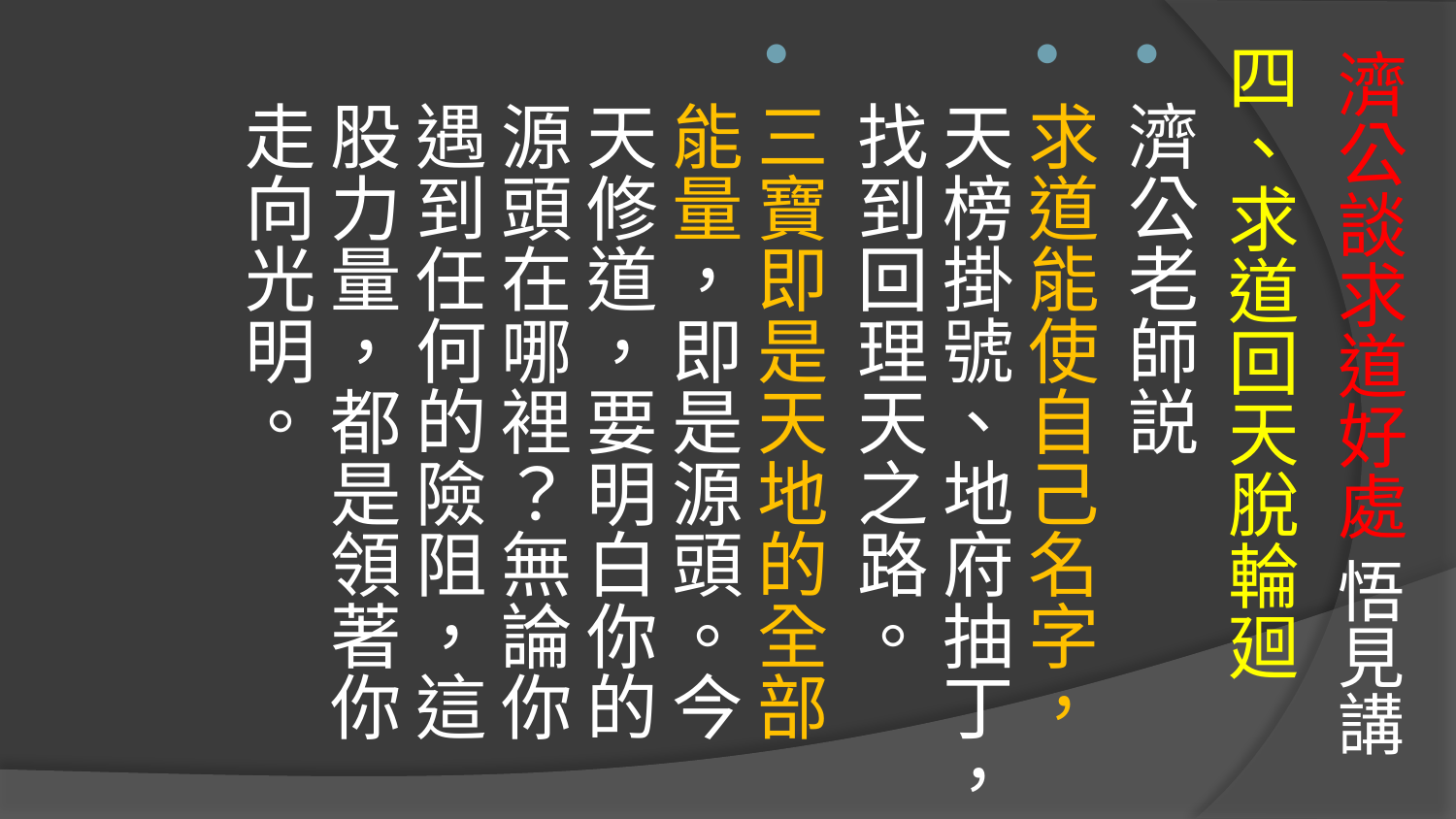

# 濟公談求道好處 悟見講
四、求道回天脫輪廻
濟公老師説
求道能使自己名字，天榜掛號、地府抽丁，找到回理天之路。
三寶即是天地的全部能量，即是源頭。今天修道，要明白你的源頭在哪裡？無論你遇到任何的險阻，這股力量，都是領著你走向光明。